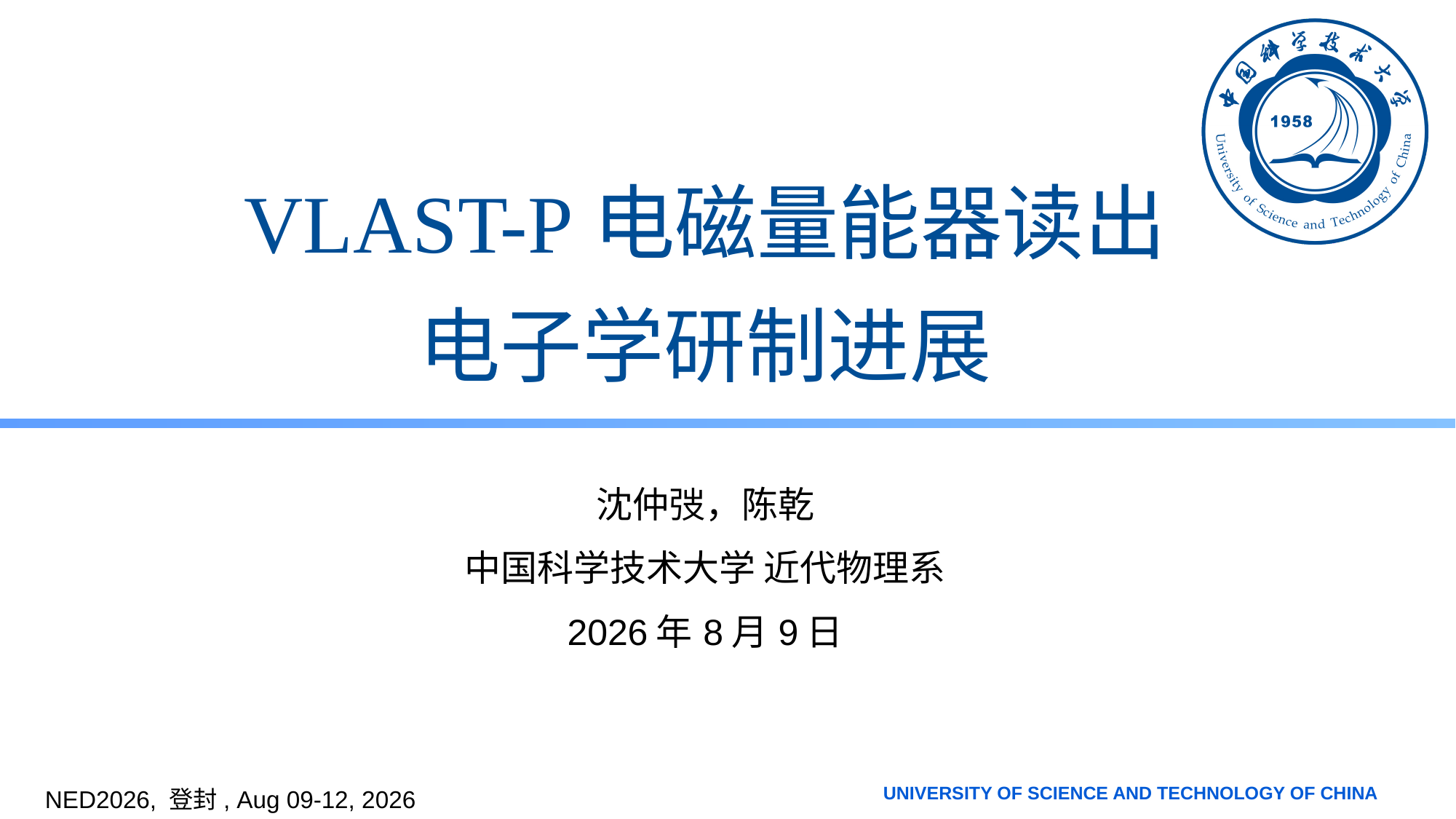

# VLAST-P电磁量能器读出 电子学研制进展
| 沈仲弢，陈乾 |
| --- |
| 中国科学技术大学 近代物理系 |
| 2026年8月9日 |
NED2026, 登封, Aug 09-12, 2026